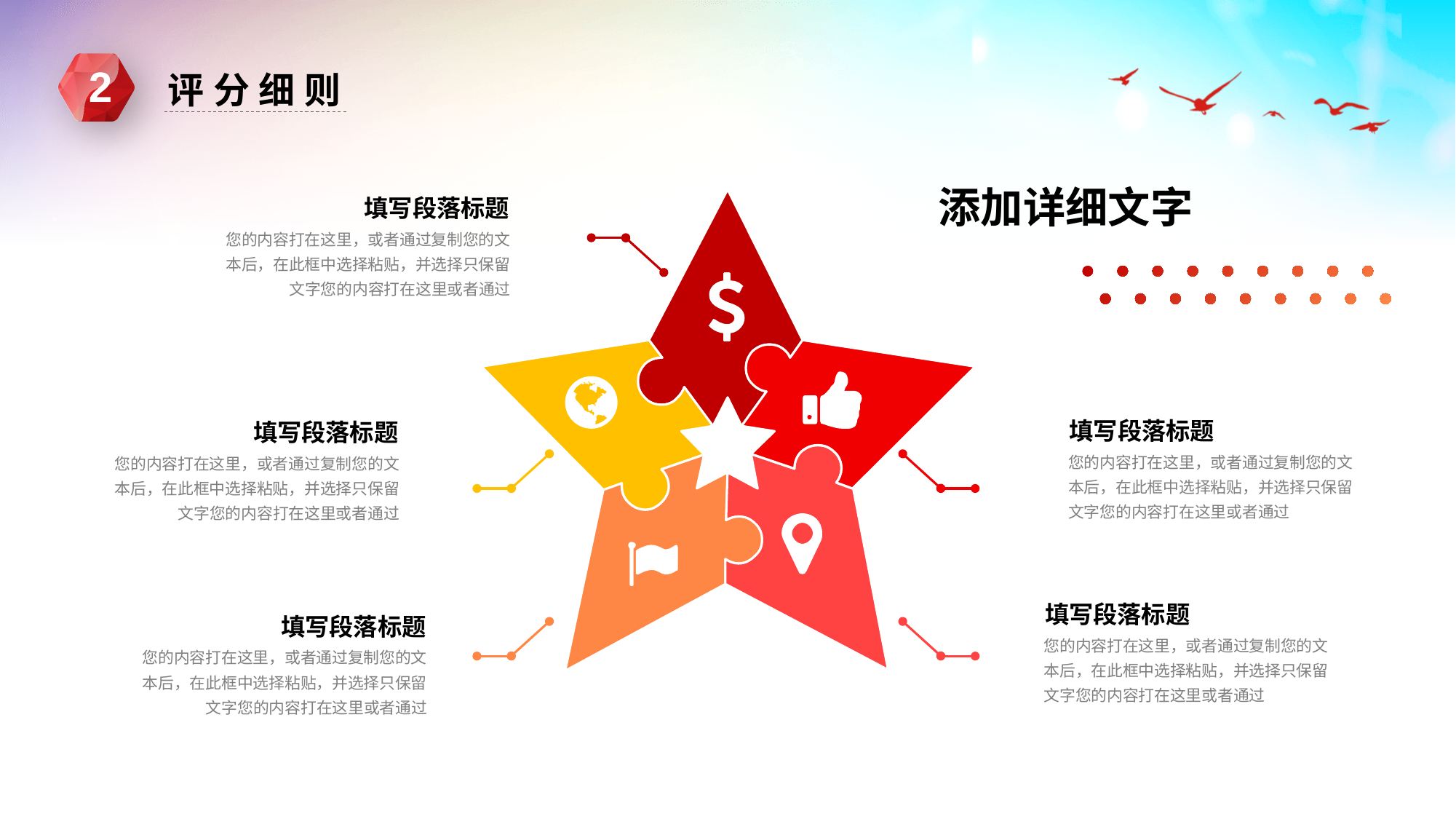

2

评分细则
添加详细文字
填写段落标题

您的内容打在这里，或者通过复制您的文本后，在此框中选择粘贴，并选择只保留文字您的内容打在这里或者通过

填写段落标题
填写段落标题
您的内容打在这里，或者通过复制您的文本后，在此框中选择粘贴，并选择只保留文字您的内容打在这里或者通过
您的内容打在这里，或者通过复制您的文本后，在此框中选择粘贴，并选择只保留文字您的内容打在这里或者通过

填写段落标题
填写段落标题
您的内容打在这里，或者通过复制您的文本后，在此框中选择粘贴，并选择只保留文字您的内容打在这里或者通过
您的内容打在这里，或者通过复制您的文本后，在此框中选择粘贴，并选择只保留文字您的内容打在这里或者通过